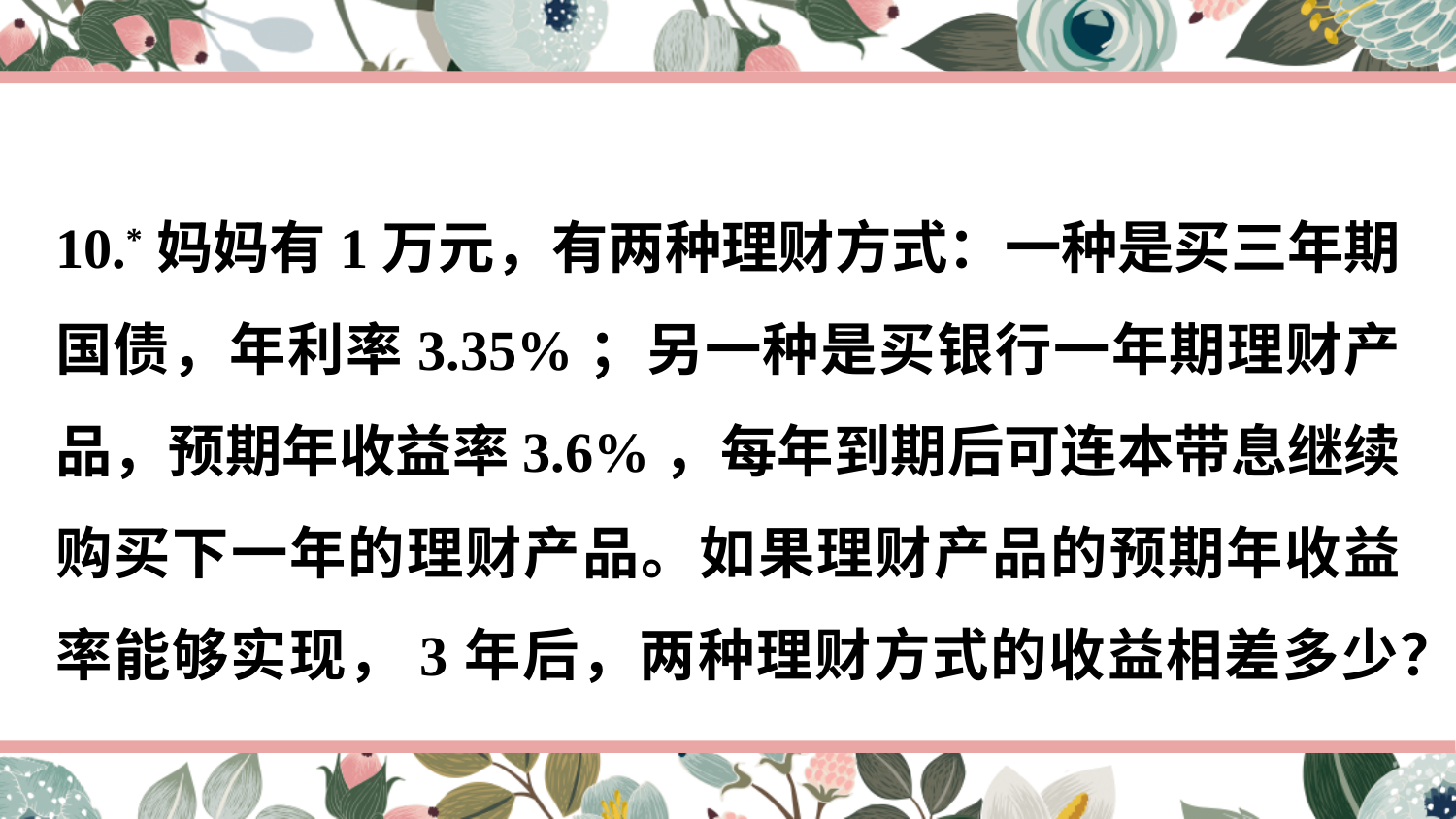

10.*妈妈有1万元，有两种理财方式：一种是买三年期国债，年利率3.35%；另一种是买银行一年期理财产品，预期年收益率3.6%，每年到期后可连本带息继续购买下一年的理财产品。如果理财产品的预期年收益率能够实现，3年后，两种理财方式的收益相差多少？